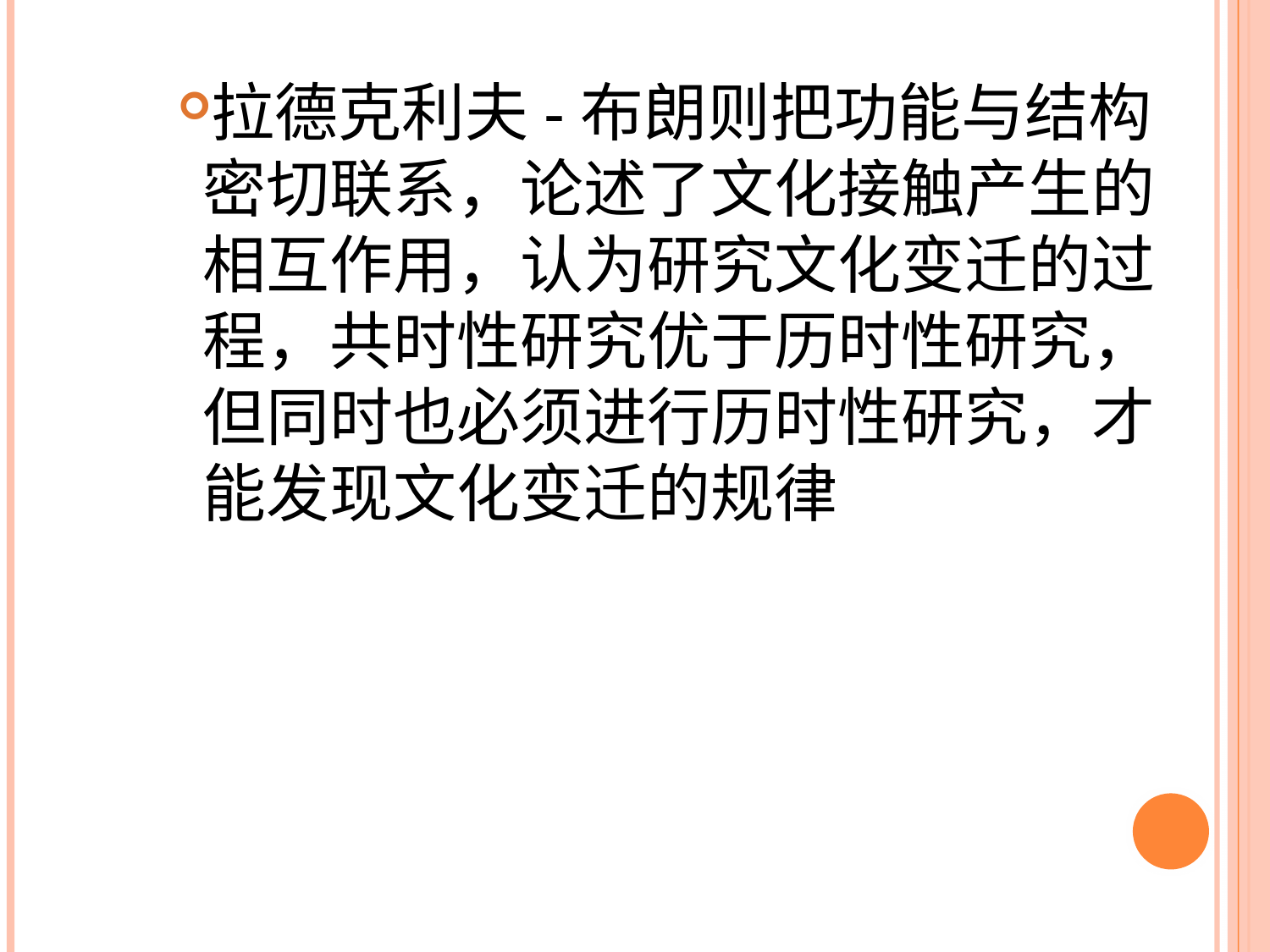

拉德克利夫-布朗则把功能与结构密切联系，论述了文化接触产生的相互作用，认为研究文化变迁的过程，共时性研究优于历时性研究，但同时也必须进行历时性研究，才能发现文化变迁的规律